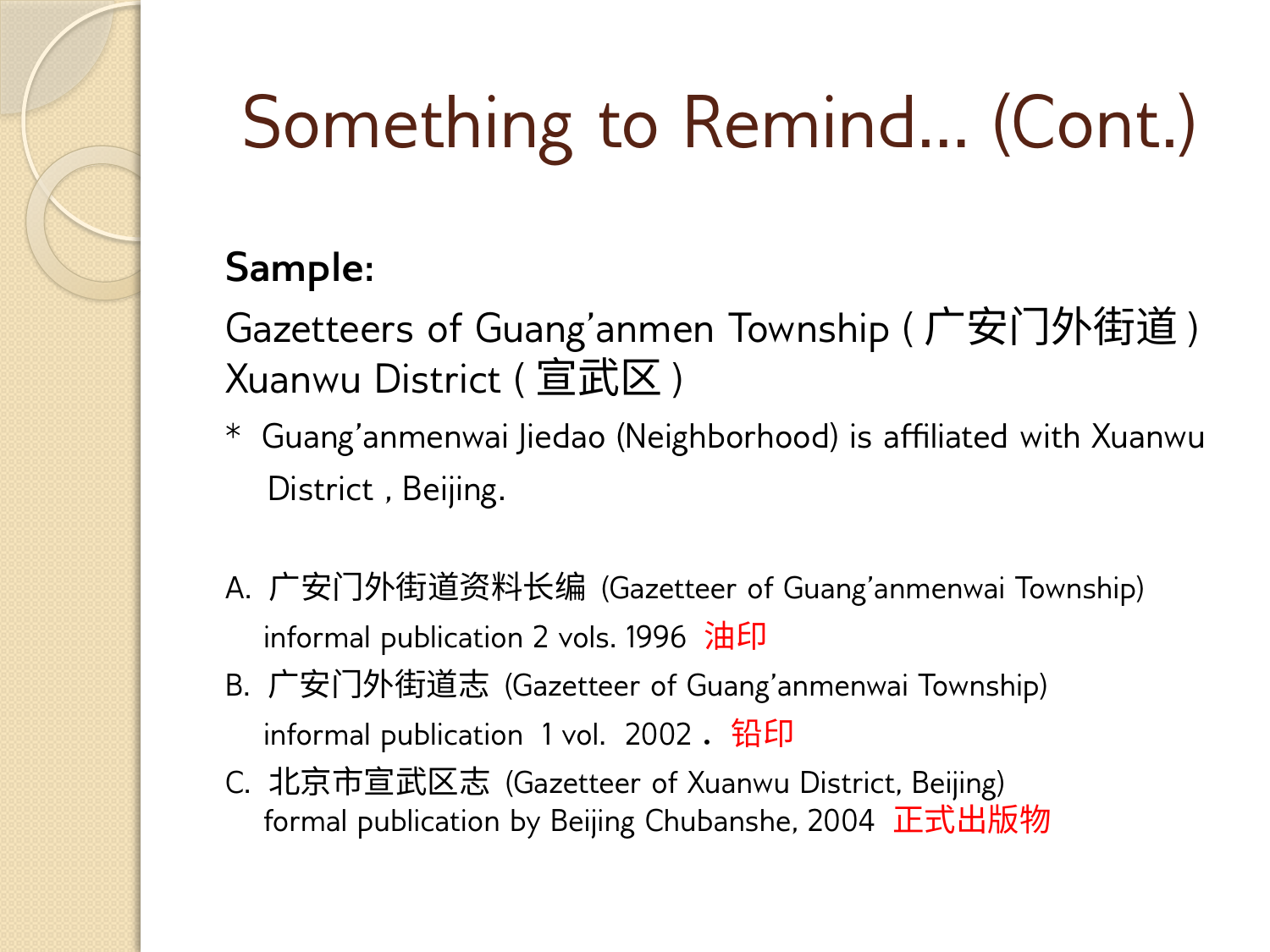

# Something to Remind… (Cont.)
Sample:
Gazetteers of Guang’anmen Township (广安门外街道) Xuanwu District (宣武区)
*  Guang’anmenwai Jiedao (Neighborhood) is affiliated with Xuanwu
    District , Beijing.

A. 广安门外街道资料长编 (Gazetteer of Guang’anmenwai Township)
    informal publication 2 vols. 1996 油印
B. 广安门外街道志 (Gazetteer of Guang’anmenwai Township)
    informal publication  1 vol.  2002．铅印
C. 北京市宣武区志 (Gazetteer of Xuanwu District, Beijing)
    formal publication by Beijing Chubanshe, 2004 正式出版物